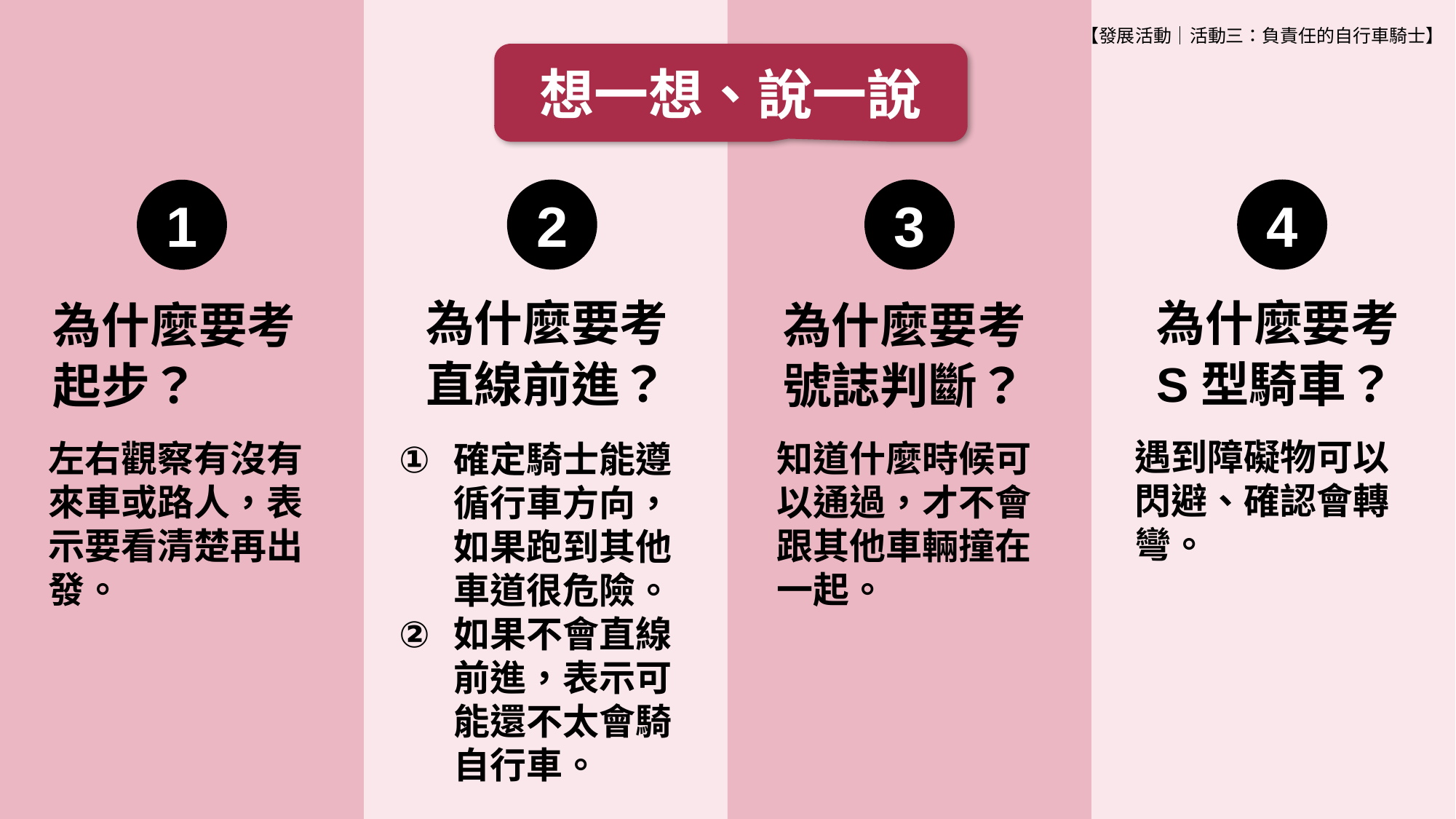

【發展活動│活動三：負責任的自行車騎士】
想一想、說一說
3
為什麼要考號誌判斷？
4
為什麼要考S型騎車？
2
為什麼要考直線前進？
1
為什麼要考起步？
遇到障礙物可以閃避、確認會轉彎。
知道什麼時候可以通過，才不會跟其他車輛撞在一起。
左右觀察有沒有來車或路人，表示要看清楚再出發。
確定騎士能遵循行車方向，如果跑到其他車道很危險。
如果不會直線前進，表示可能還不太會騎自行車。